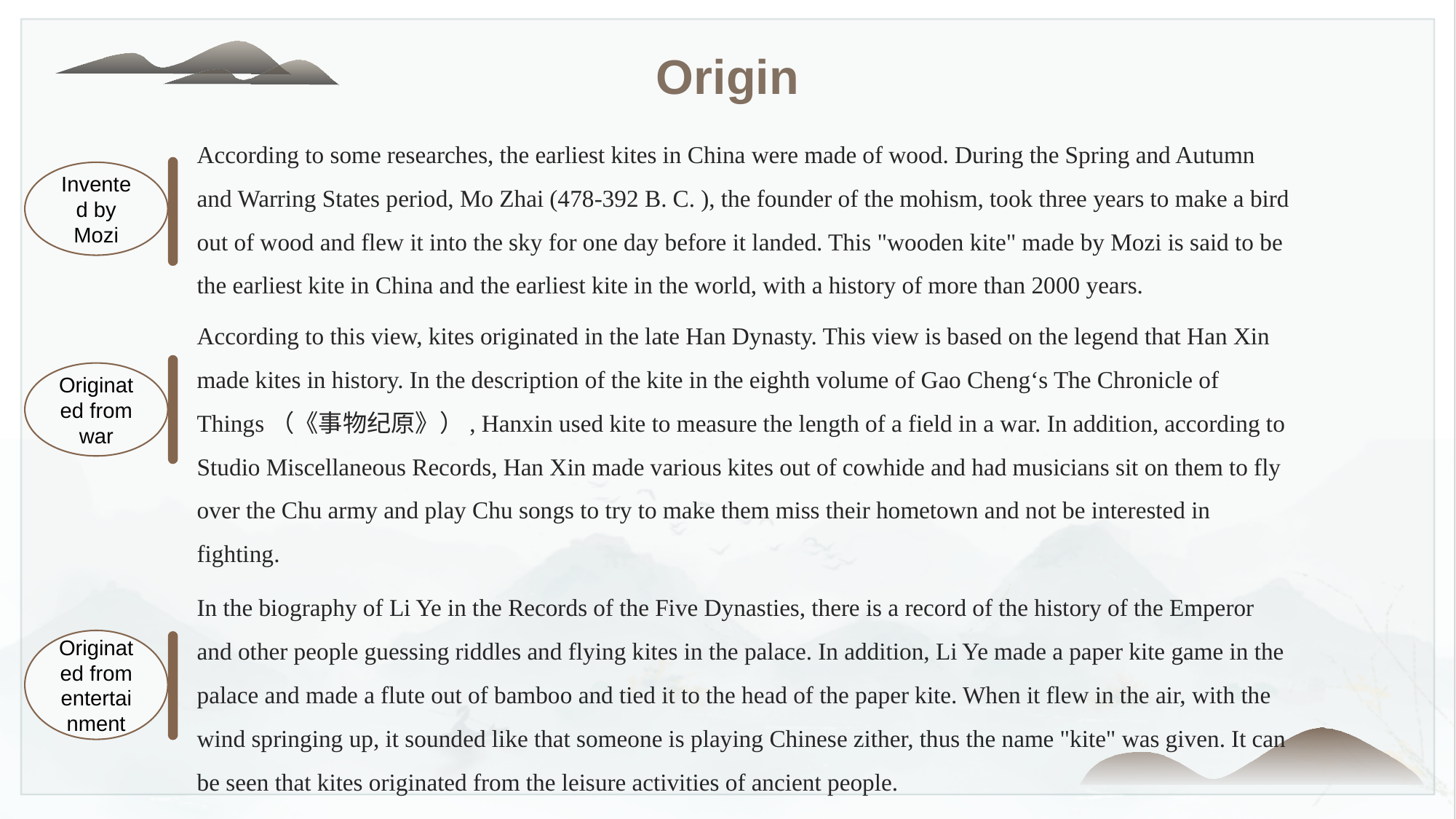

Origin
According to some researches, the earliest kites in China were made of wood. During the Spring and Autumn and Warring States period, Mo Zhai (478-392 B. C. ), the founder of the mohism, took three years to make a bird out of wood and flew it into the sky for one day before it landed. This "wooden kite" made by Mozi is said to be the earliest kite in China and the earliest kite in the world, with a history of more than 2000 years.

Invented by Mozi
According to this view, kites originated in the late Han Dynasty. This view is based on the legend that Han Xin made kites in history. In the description of the kite in the eighth volume of Gao Cheng‘s The Chronicle of Things（《事物纪原》）, Hanxin used kite to measure the length of a field in a war. In addition, according to Studio Miscellaneous Records, Han Xin made various kites out of cowhide and had musicians sit on them to fly over the Chu army and play Chu songs to try to make them miss their hometown and not be interested in fighting.

Originated from war
In the biography of Li Ye in the Records of the Five Dynasties, there is a record of the history of the Emperor and other people guessing riddles and flying kites in the palace. In addition, Li Ye made a paper kite game in the palace and made a flute out of bamboo and tied it to the head of the paper kite. When it flew in the air, with the wind springing up, it sounded like that someone is playing Chinese zither, thus the name "kite" was given. It can be seen that kites originated from the leisure activities of ancient people.

Originated from entertainment